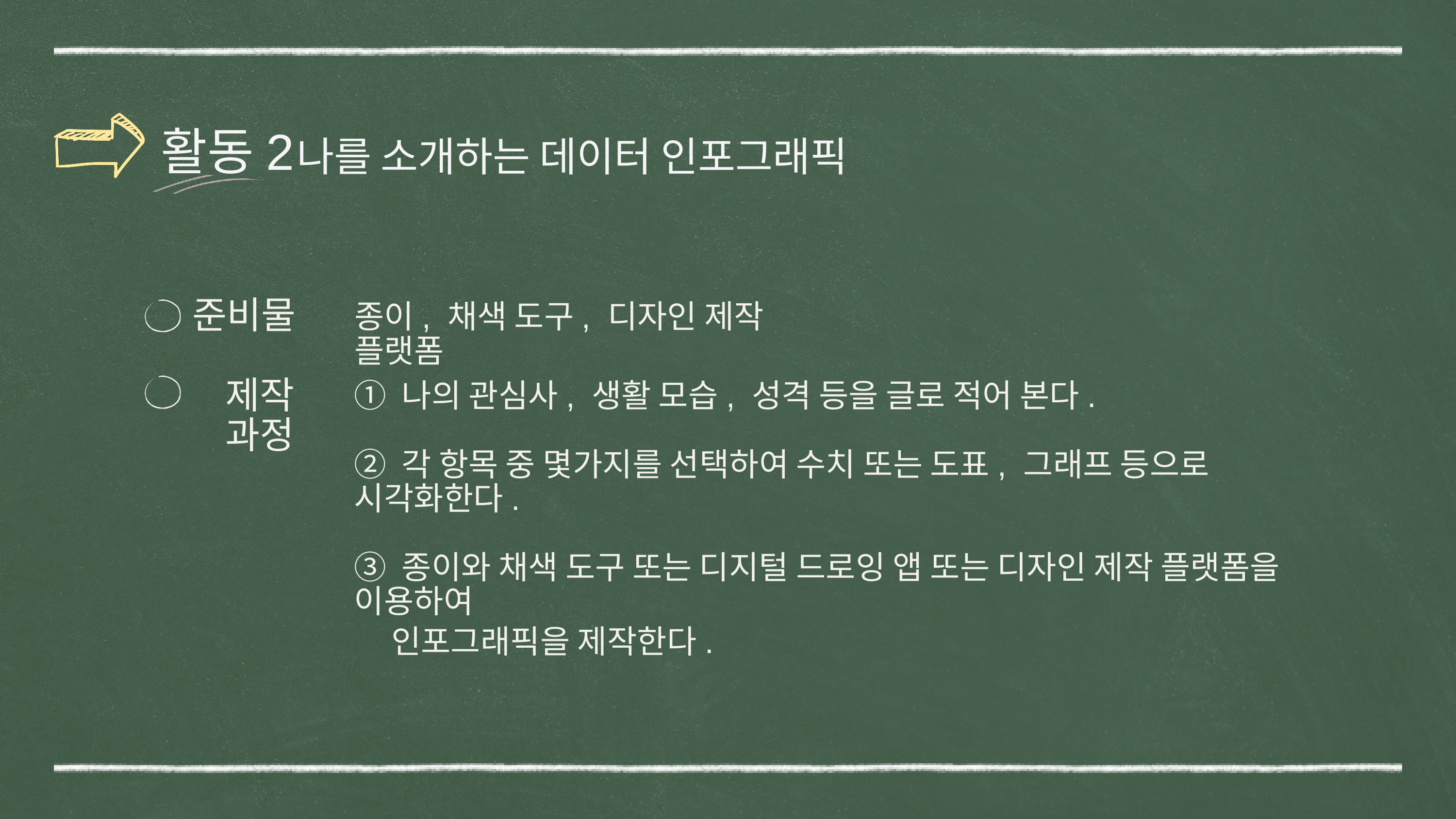

활동2

나를 소개하는 데이터 인포그래픽

준비물

종이, 채색 도구, 디자인 제작 플랫폼

제작 과정
➀ 나의 관심사, 생활 모습, 성격 등을 글로 적어 본다.

➁ 각 항목 중 몇가지를 선택하여 수치 또는 도표, 그래프 등으로 시각화한다.

➂ 종이와 채색 도구 또는 디지털 드로잉 앱 또는 디자인 제작 플랫폼을 이용하여
    인포그래픽을 제작한다.